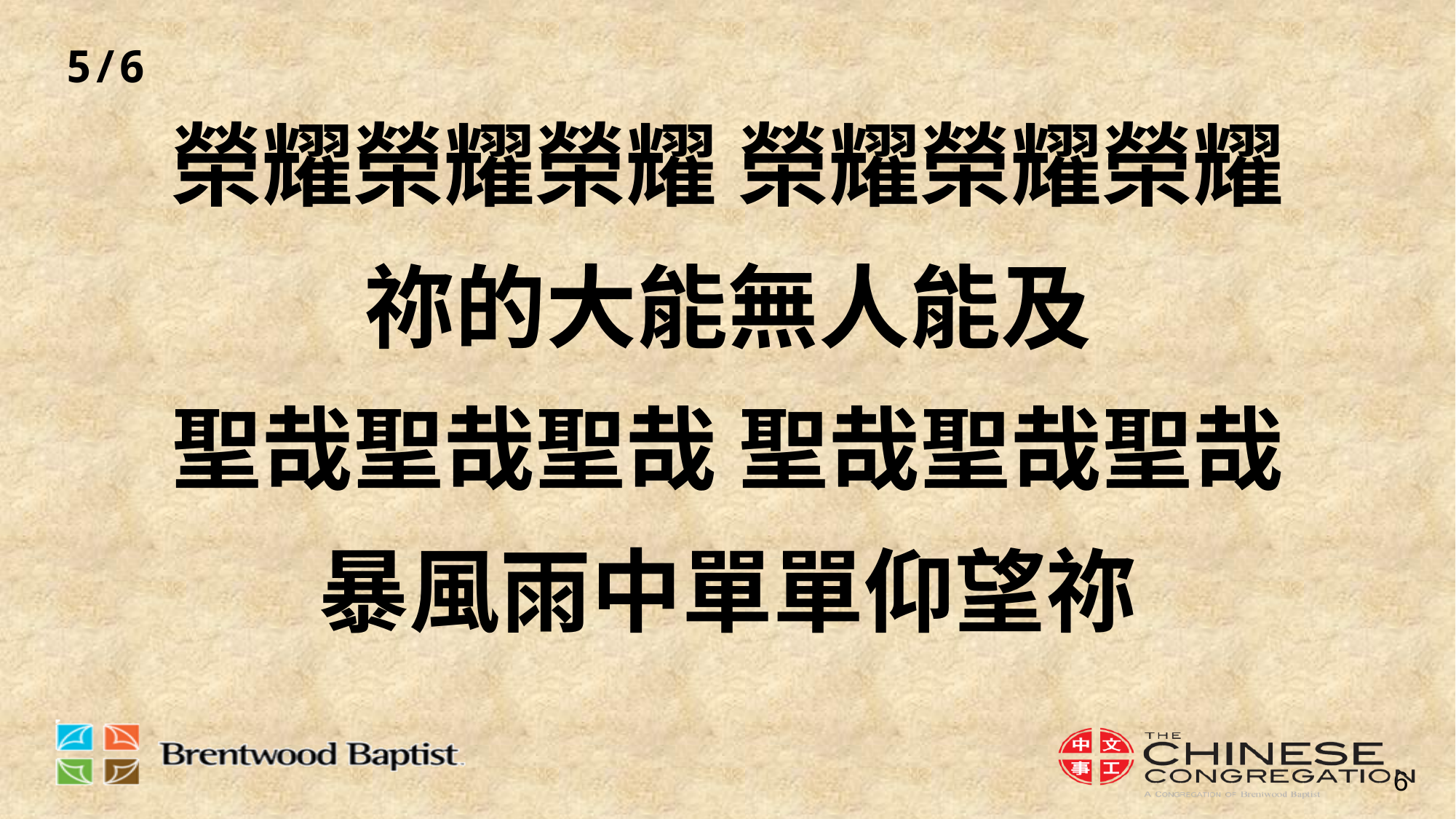

# 榮耀榮耀榮耀 榮耀榮耀榮耀 祢的大能無人能及 聖哉聖哉聖哉 聖哉聖哉聖哉 暴風雨中單單仰望祢
5/6